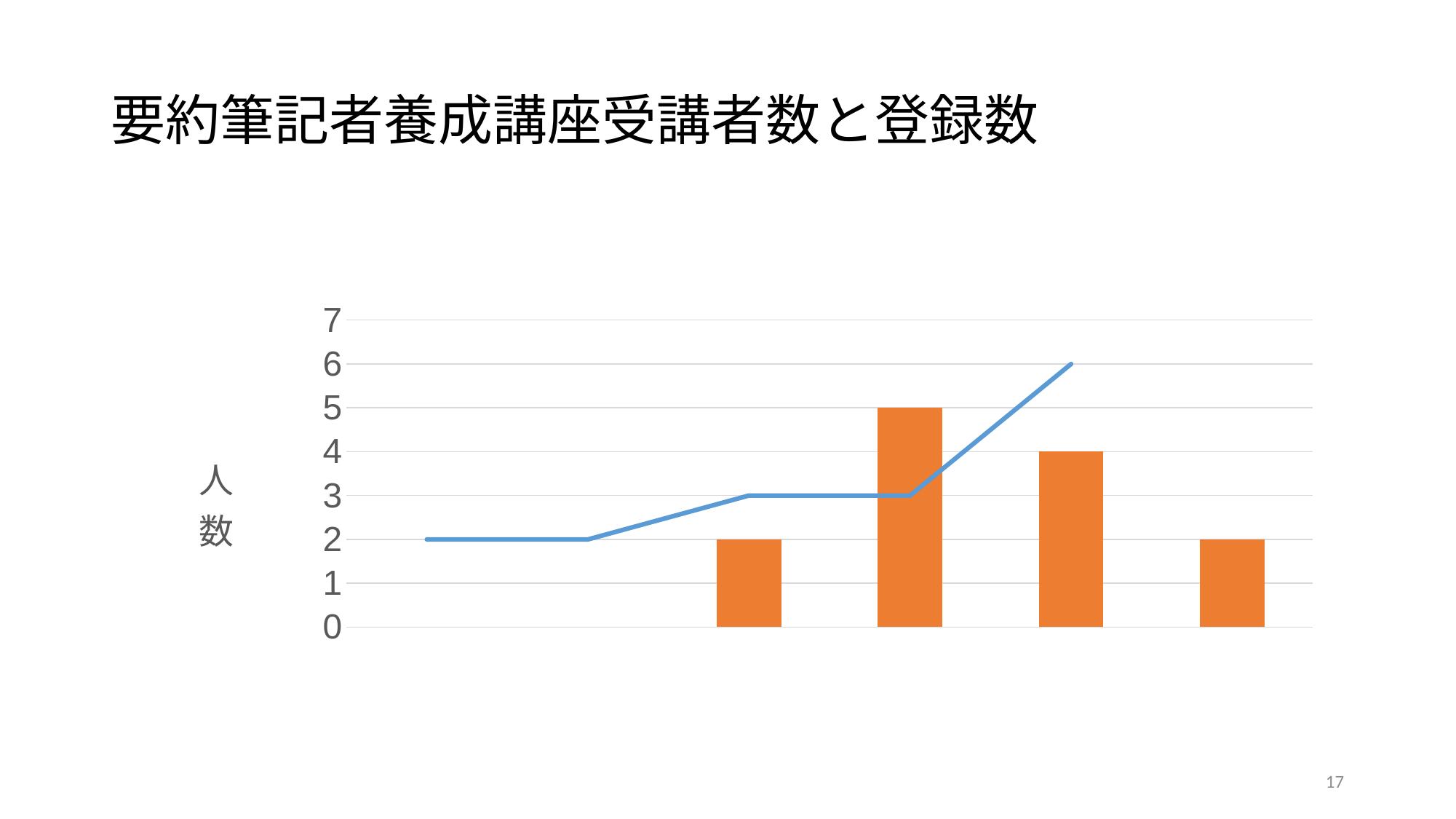

# 要約筆記者養成講座受講者数と登録数

### Chart

| Category | 講座受講者数 | 登録者数 |
|---|---|---|
| Ｈ２２年度 | None | 2.0 |
| Ｈ２３年度 | None | 2.0 |
| Ｈ２４年度 | 2.0 | 3.0 |
| Ｈ２５年度 | 5.0 | 3.0 |
| Ｈ２６年度 | 4.0 | 6.0 |
| Ｈ２７年度 | 2.0 | None |
17